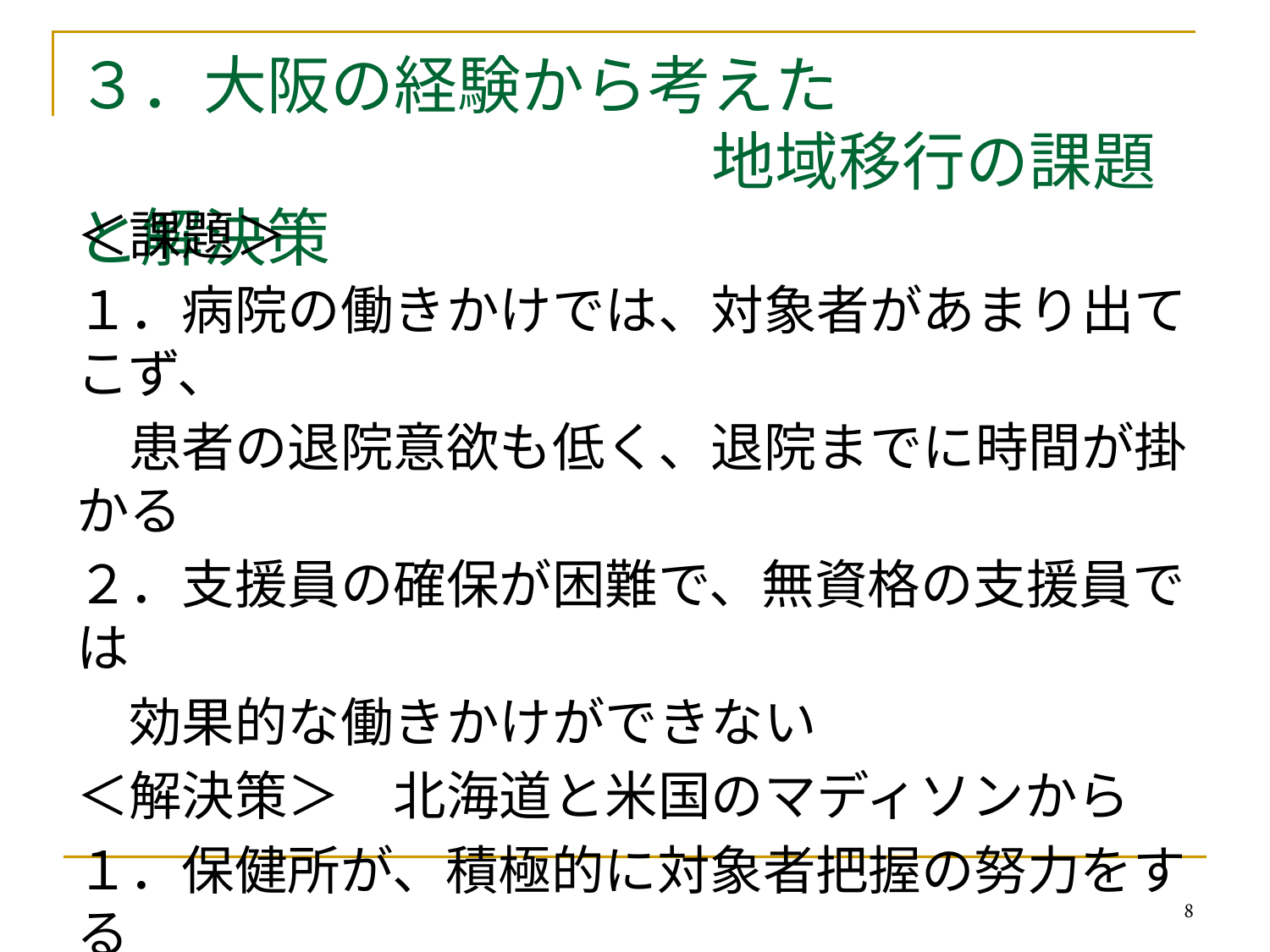

# ３．大阪の経験から考えた 　　　　　　　　　　地域移行の課題と解決策
＜課題＞
１．病院の働きかけでは、対象者があまり出てこず、
　患者の退院意欲も低く、退院までに時間が掛かる
２．支援員の確保が困難で、無資格の支援員では
　効果的な働きかけができない
＜解決策＞　北海道と米国のマディソンから
１．保健所が、積極的に対象者把握の努力をする
２．支援員としてピアサポーターを養成し採用する

8